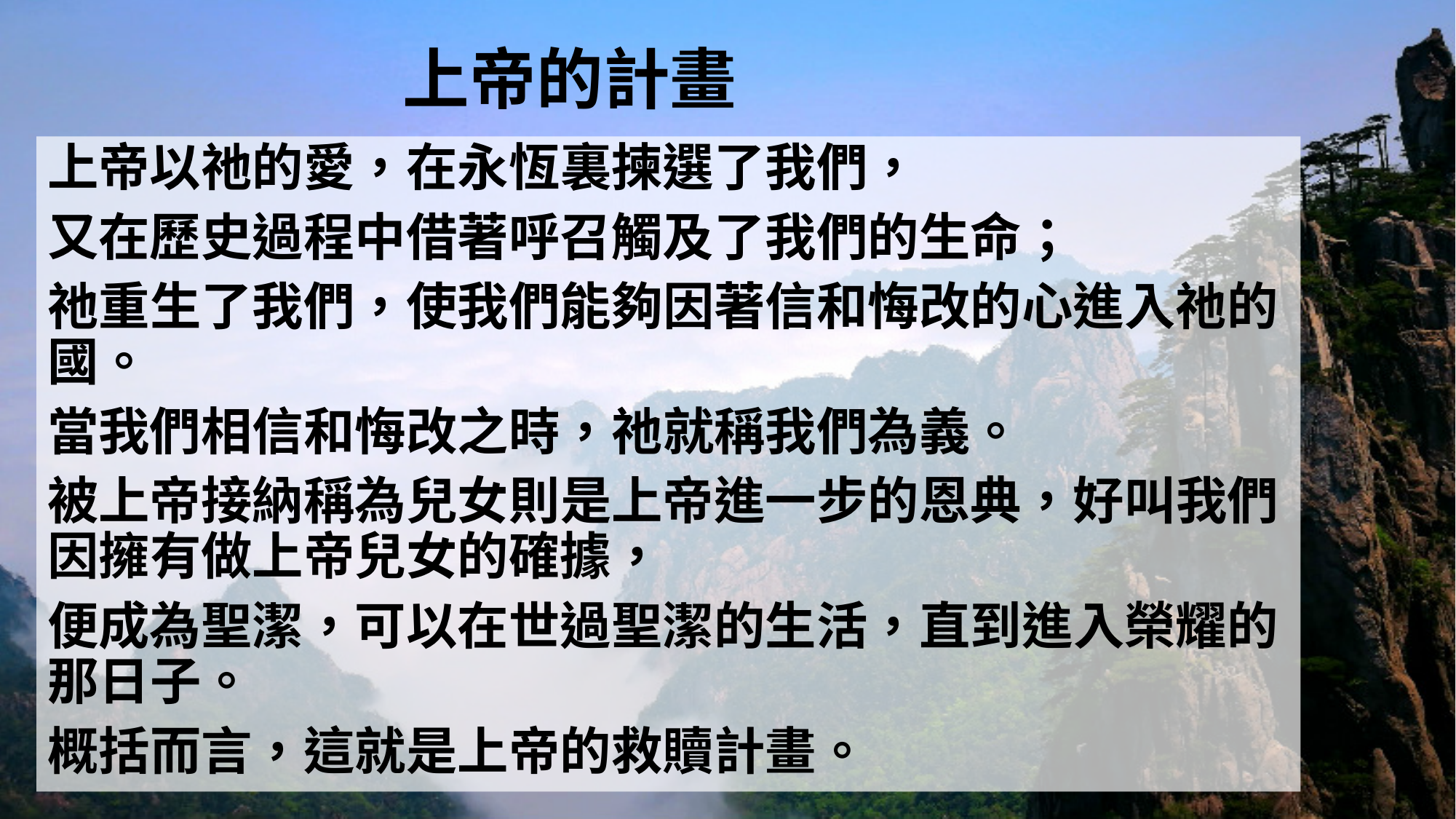

# 上帝的計畫
上帝以祂的愛，在永恆裏揀選了我們，
又在歷史過程中借著呼召觸及了我們的生命；
祂重生了我們，使我們能夠因著信和悔改的心進入祂的國。
當我們相信和悔改之時，祂就稱我們為義。
被上帝接納稱為兒女則是上帝進一步的恩典，好叫我們因擁有做上帝兒女的確據，
便成為聖潔，可以在世過聖潔的生活，直到進入榮耀的那日子。
概括而言，這就是上帝的救贖計畫。